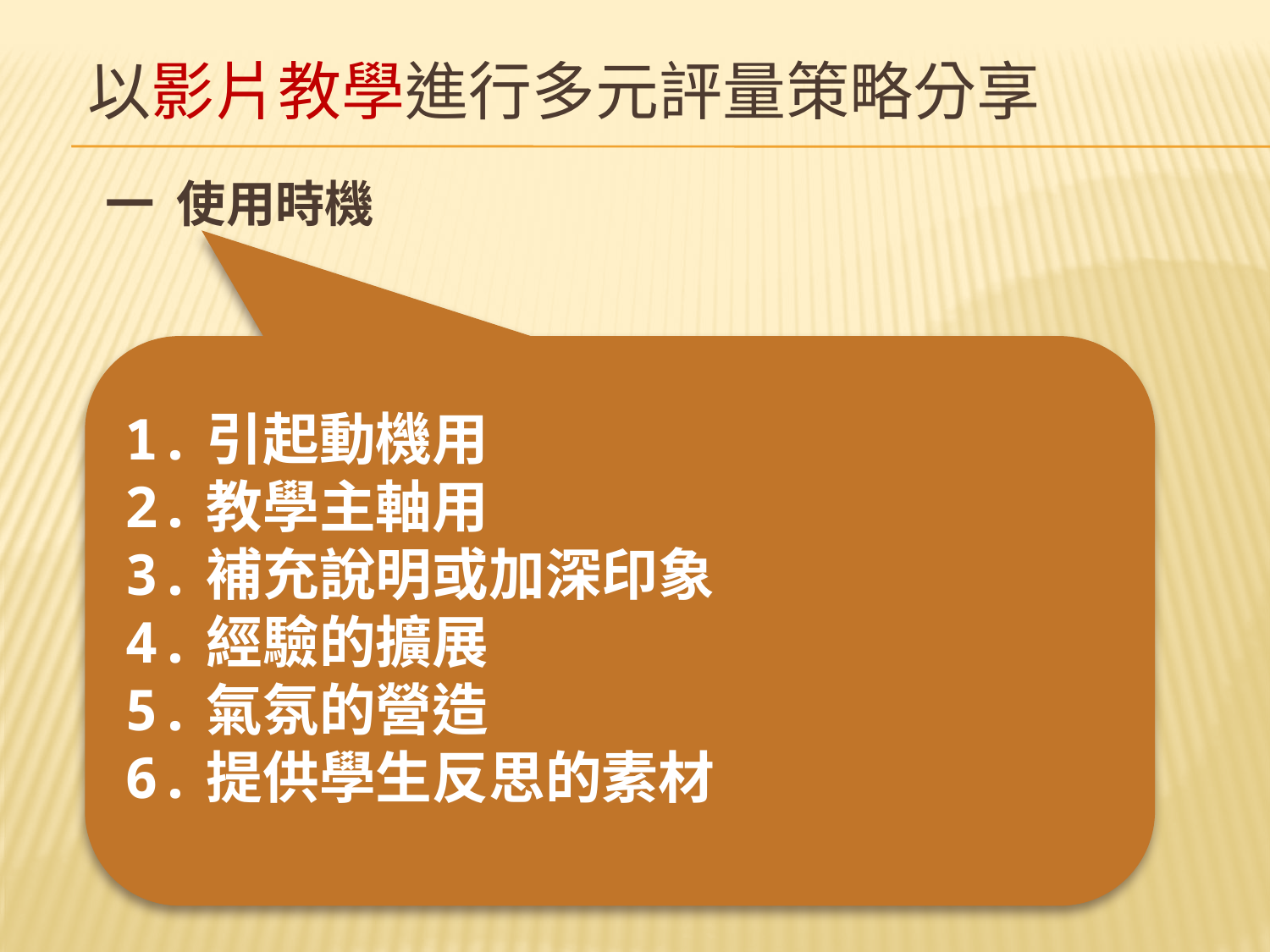

# 以影片教學進行多元評量策略分享
一  使用時機
1.引起動機用
2.教學主軸用
3.補充說明或加深印象
4.經驗的擴展
5.氣氛的營造
6.提供學生反思的素材